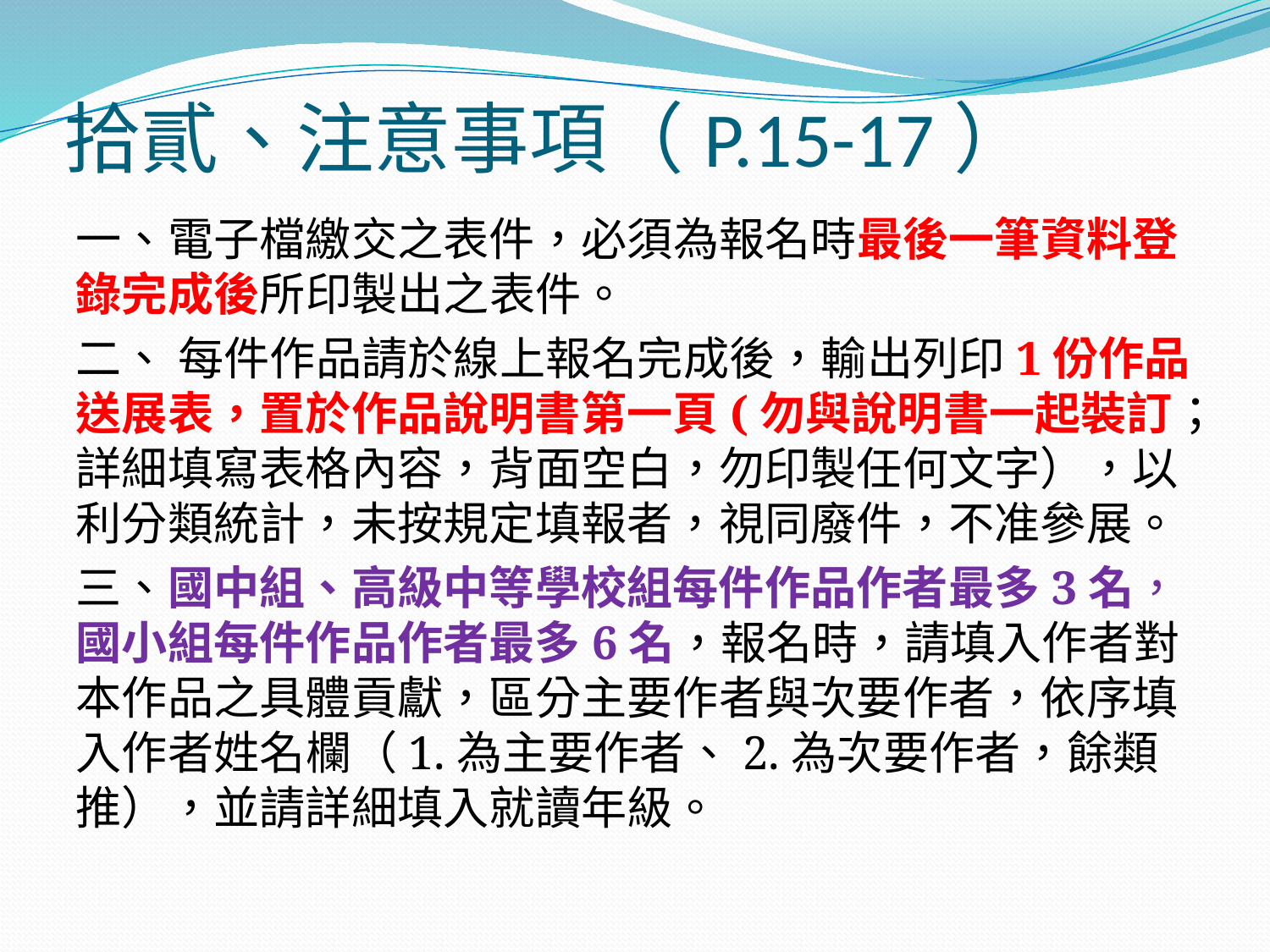

# 拾貳、注意事項（P.15-17）
一、電子檔繳交之表件，必須為報名時最後一筆資料登錄完成後所印製出之表件。
二、 每件作品請於線上報名完成後，輸出列印1份作品送展表，置於作品說明書第一頁(勿與說明書一起裝訂；詳細填寫表格內容，背面空白，勿印製任何文字），以利分類統計，未按規定填報者，視同廢件，不准參展。
三、國中組、高級中等學校組每件作品作者最多3名，國小組每件作品作者最多6名，報名時，請填入作者對本作品之具體貢獻，區分主要作者與次要作者，依序填入作者姓名欄（1.為主要作者、2.為次要作者，餘類推），並請詳細填入就讀年級。